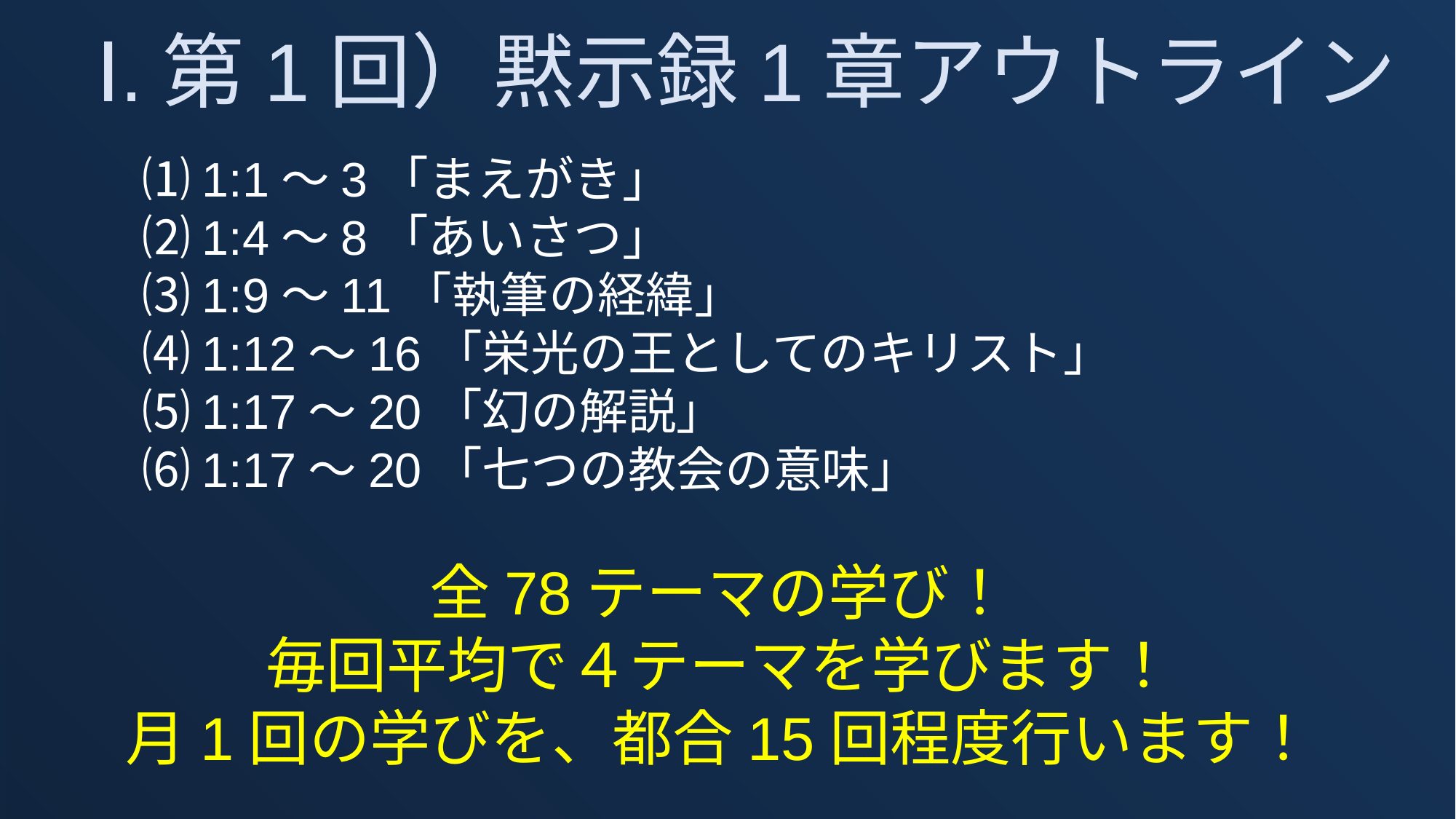

Ⅰ.第1回）黙示録1章アウトライン
　　⑴1:1～3「まえがき」
　　⑵1:4～8「あいさつ」
　　⑶1:9～11「執筆の経緯」
　　⑷1:12～16「栄光の王としてのキリスト」
　　⑸1:17～20「幻の解説」
　　⑹1:17～20「七つの教会の意味」
全78テーマの学び！
毎回平均で４テーマを学びます！
月1回の学びを、都合15回程度行います！
5